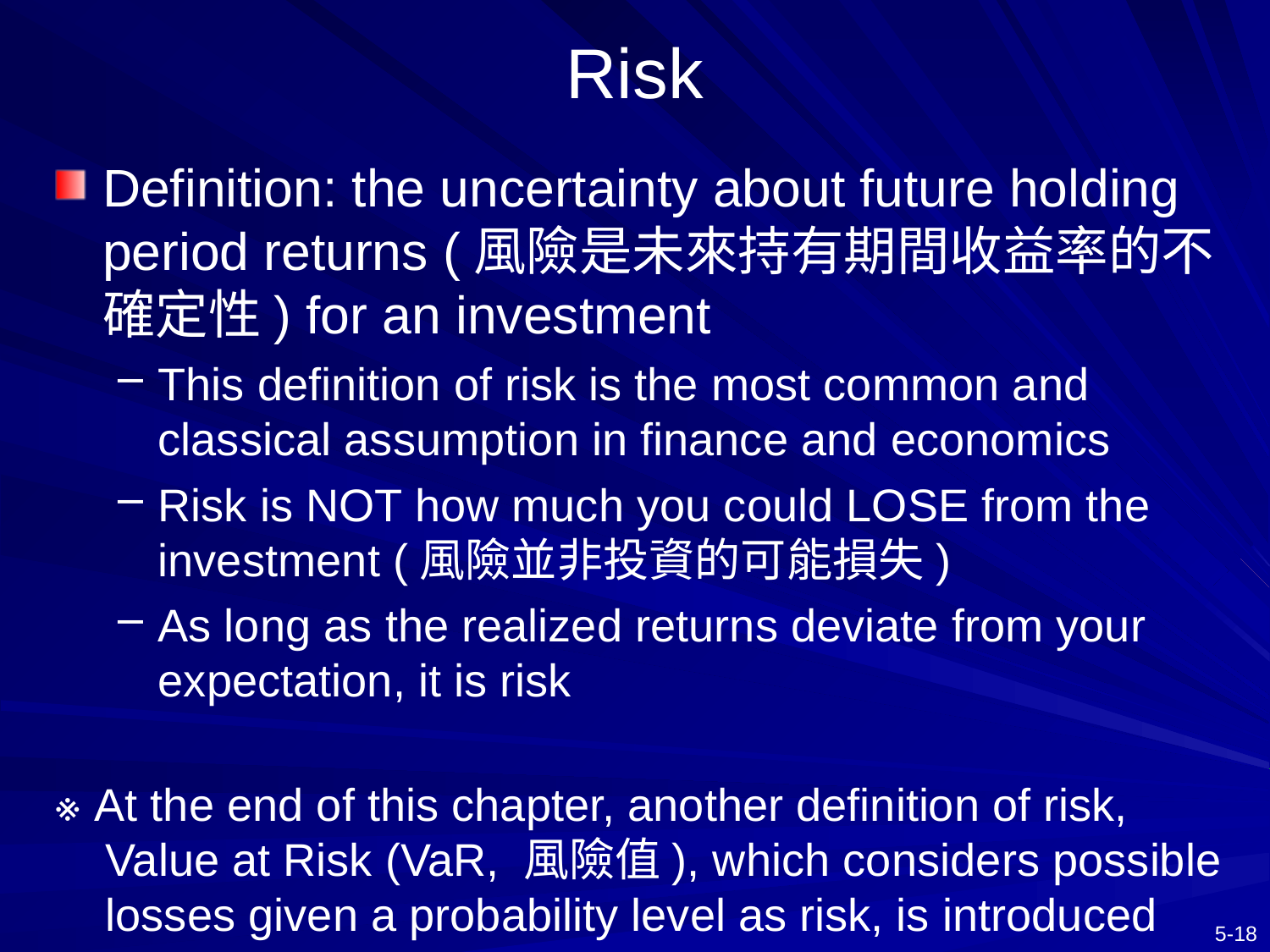

# Risk
Definition: the uncertainty about future holding period returns (風險是未來持有期間收益率的不確定性) for an investment
This definition of risk is the most common and classical assumption in finance and economics
Risk is NOT how much you could LOSE from the investment (風險並非投資的可能損失)
As long as the realized returns deviate from your expectation, it is risk

※ At the end of this chapter, another definition of risk, Value at Risk (VaR, 風險值), which considers possible losses given a probability level as risk, is introduced